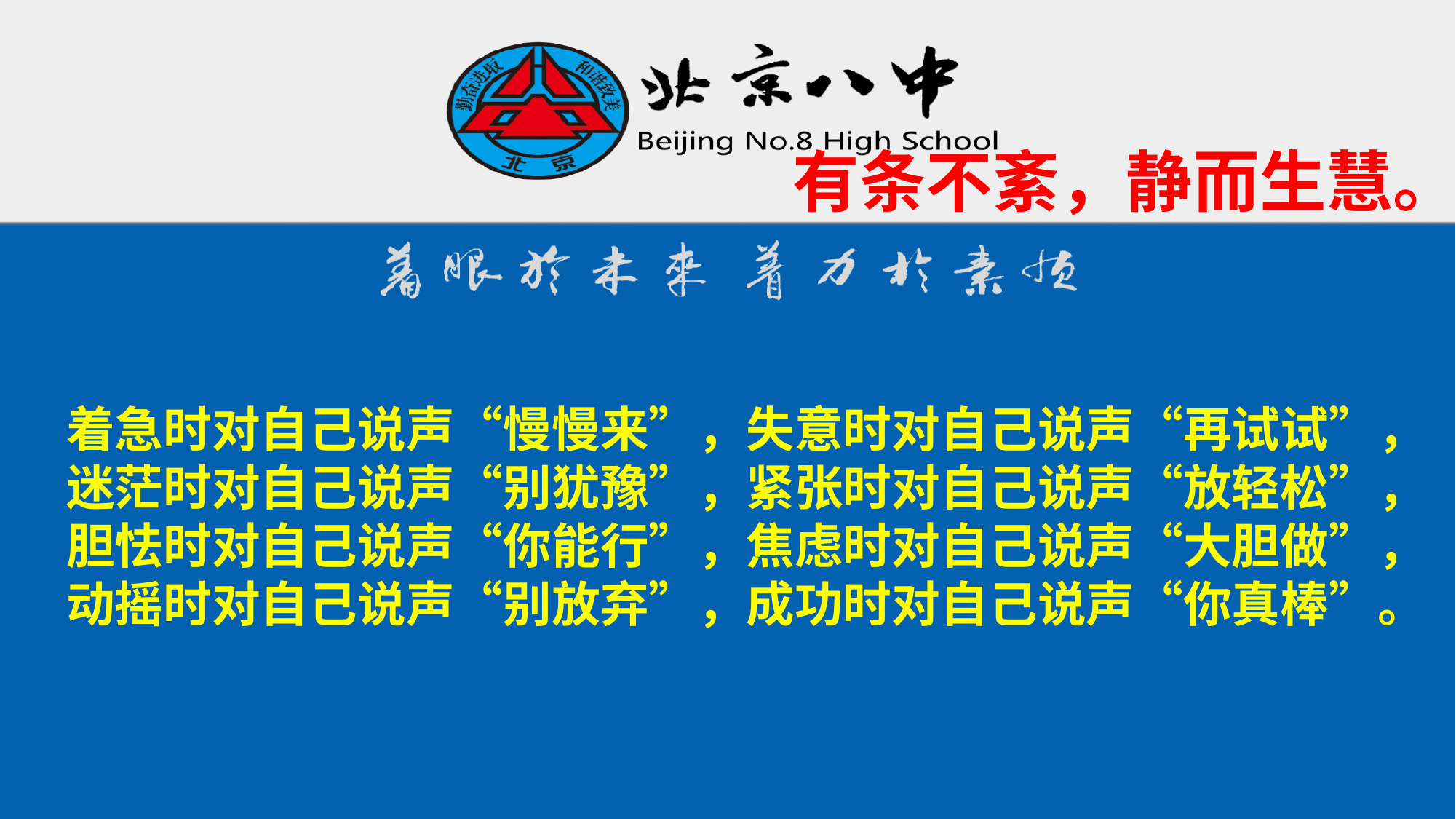

有条不紊，静而生慧。
着急时对自己说声“慢慢来”，失意时对自己说声“再试试”，迷茫时对自己说声“别犹豫”，紧张时对自己说声“放轻松”，胆怯时对自己说声“你能行”，焦虑时对自己说声“大胆做”，动摇时对自己说声“别放弃”，成功时对自己说声“你真棒”。